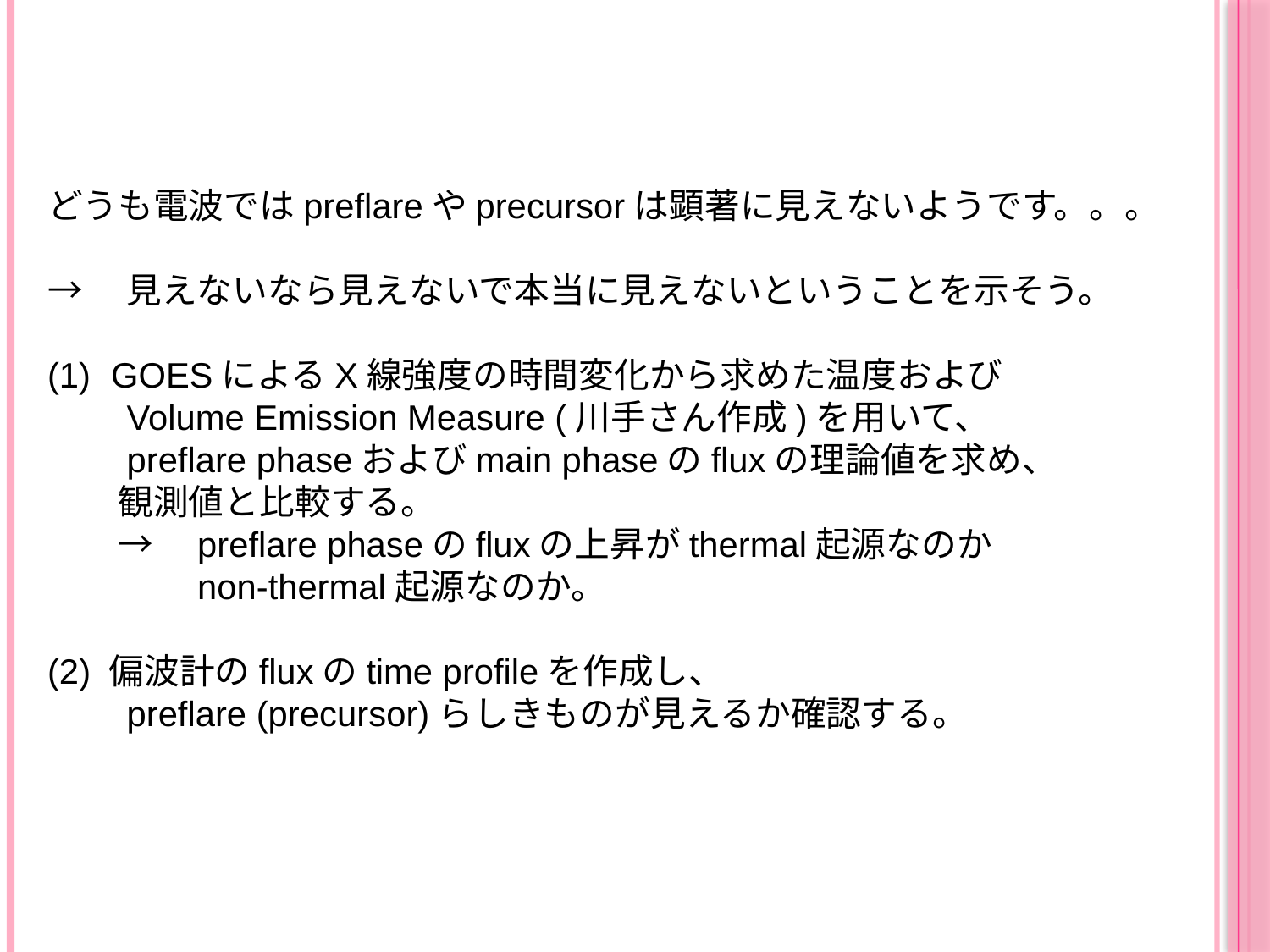

どうも電波ではpreflareやprecursorは顕著に見えないようです。。。

→　見えないなら見えないで本当に見えないということを示そう。

GOESによるX線強度の時間変化から求めた温度および
　　Volume Emission Measure (川手さん作成)を用いて、
　　preflare phaseおよびmain phaseのfluxの理論値を求め、
　　観測値と比較する。
　　→　preflare phaseのfluxの上昇がthermal起源なのか
　　　　non-thermal起源なのか。

(2) 偏波計のfluxのtime profileを作成し、
　　preflare (precursor)らしきものが見えるか確認する。